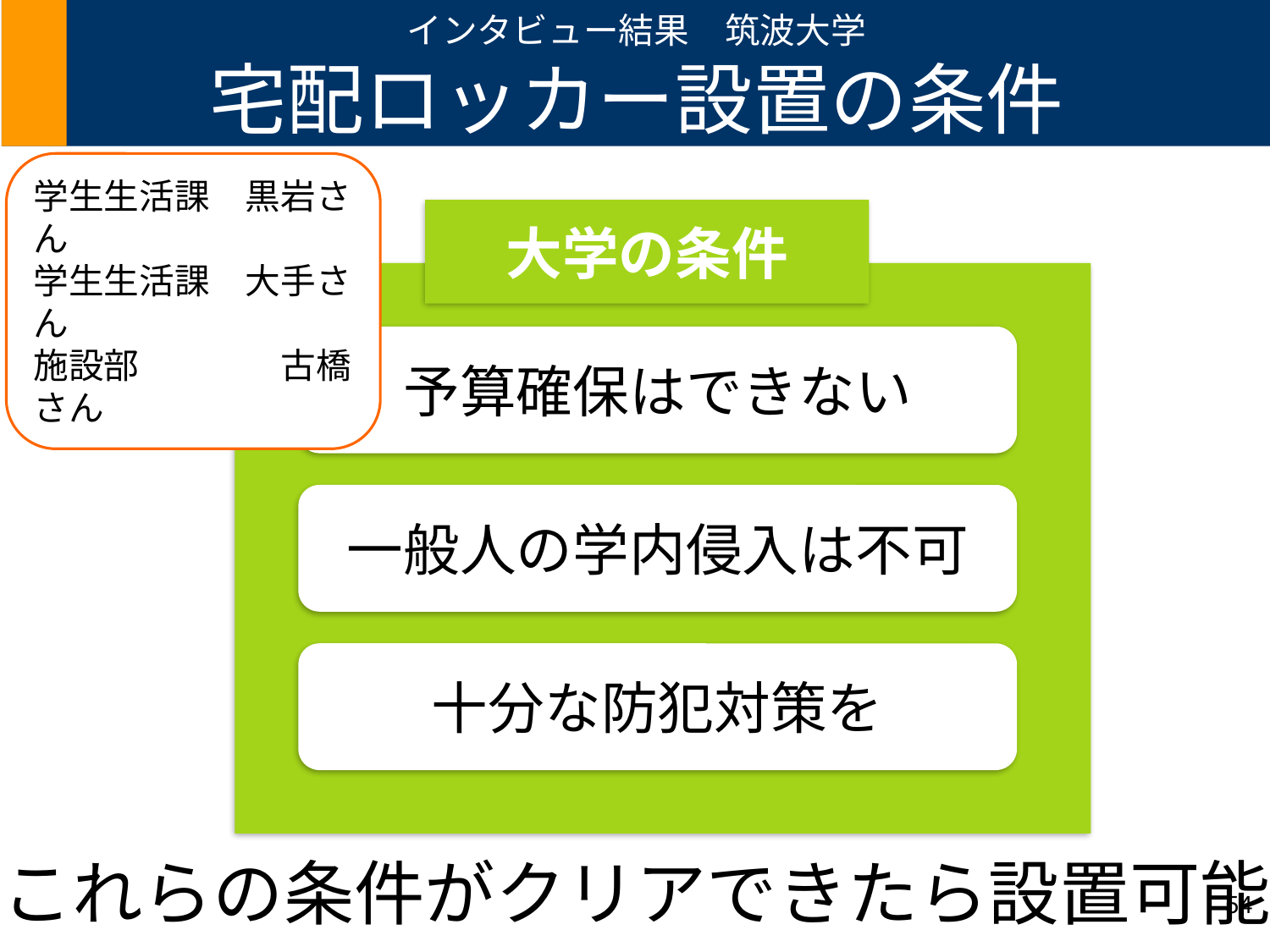

# インタビュー結果　筑波大学 宅配ロッカー設置の条件
学生生活課　黒岩さん
学生生活課　大手さん
施設部　　　　古橋さん
大学の条件

予算確保はできない
一般人の学内侵入は不可
十分な防犯対策を
これらの条件がクリアできたら設置可能
54